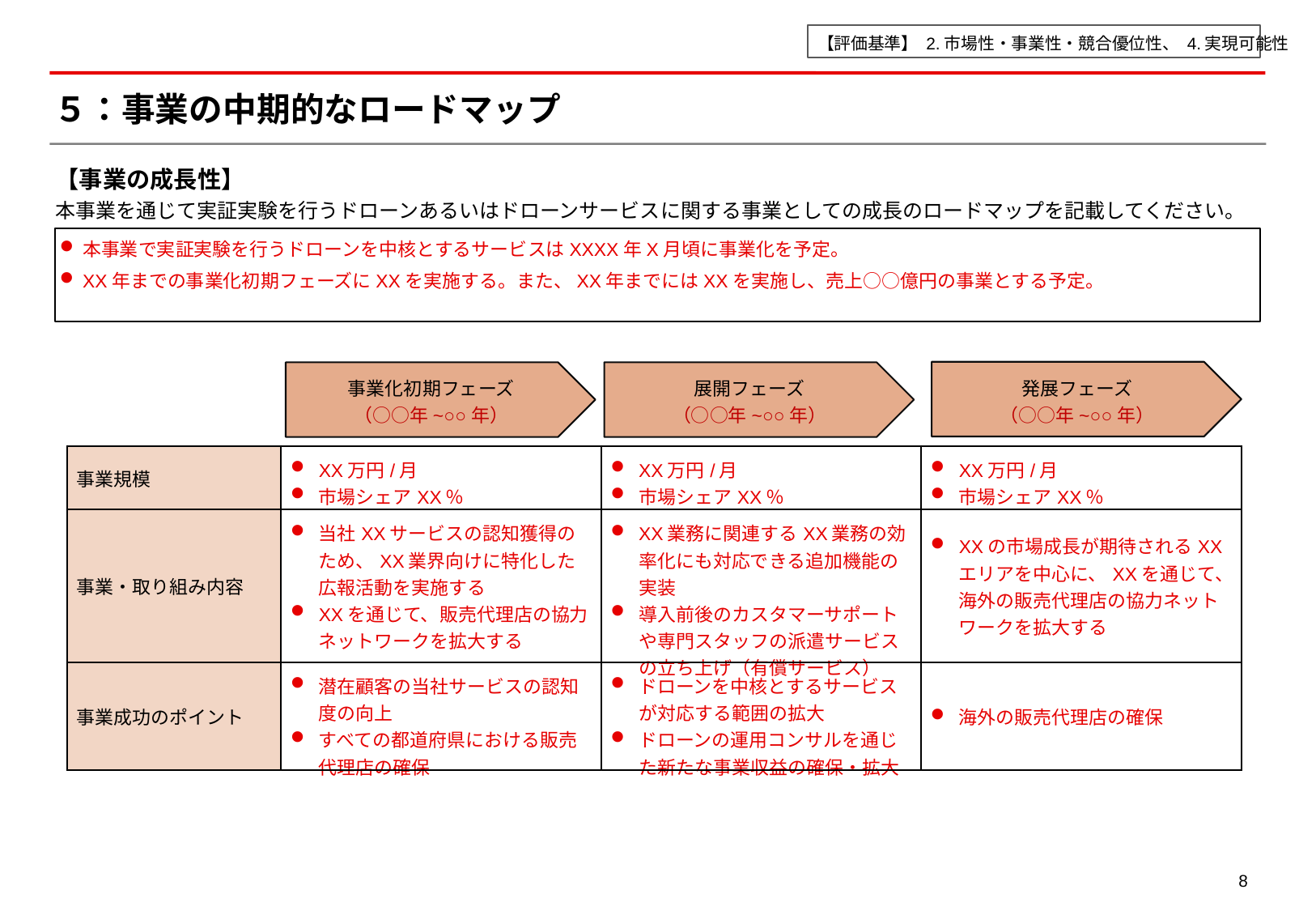

【評価基準】 2.市場性・事業性・競合優位性、 4.実現可能性
# ５：事業の中期的なロードマップ
【事業の成長性】
本事業を通じて実証実験を行うドローンあるいはドローンサービスに関する事業としての成長のロードマップを記載してください。
本事業で実証実験を行うドローンを中核とするサービスはXXXX年X月頃に事業化を予定。
XX年までの事業化初期フェーズにXXを実施する。また、XX年までにはXXを実施し、売上○○億円の事業とする予定。
発展フェーズ
（○○年~○○年）
事業化初期フェーズ
（○○年~○○年）
展開フェーズ
（○○年~○○年）
| 事業規模 | XX万円/月 市場シェアXX％ | XX万円/月 市場シェアXX％ | XX万円/月 市場シェアXX％ |
| --- | --- | --- | --- |
| 事業・取り組み内容 | 当社XXサービスの認知獲得のため、XX業界向けに特化した広報活動を実施する XXを通じて、販売代理店の協力ネットワークを拡大する | XX業務に関連するXX業務の効率化にも対応できる追加機能の実装 導入前後のカスタマーサポートや専門スタッフの派遣サービスの立ち上げ（有償サービス） | XXの市場成長が期待されるXXエリアを中心に、XXを通じて、海外の販売代理店の協力ネットワークを拡大する |
| 事業成功のポイント | 潜在顧客の当社サービスの認知度の向上 すべての都道府県における販売代理店の確保 | ドローンを中核とするサービスが対応する範囲の拡大 ドローンの運用コンサルを通じた新たな事業収益の確保・拡大 | 海外の販売代理店の確保 |